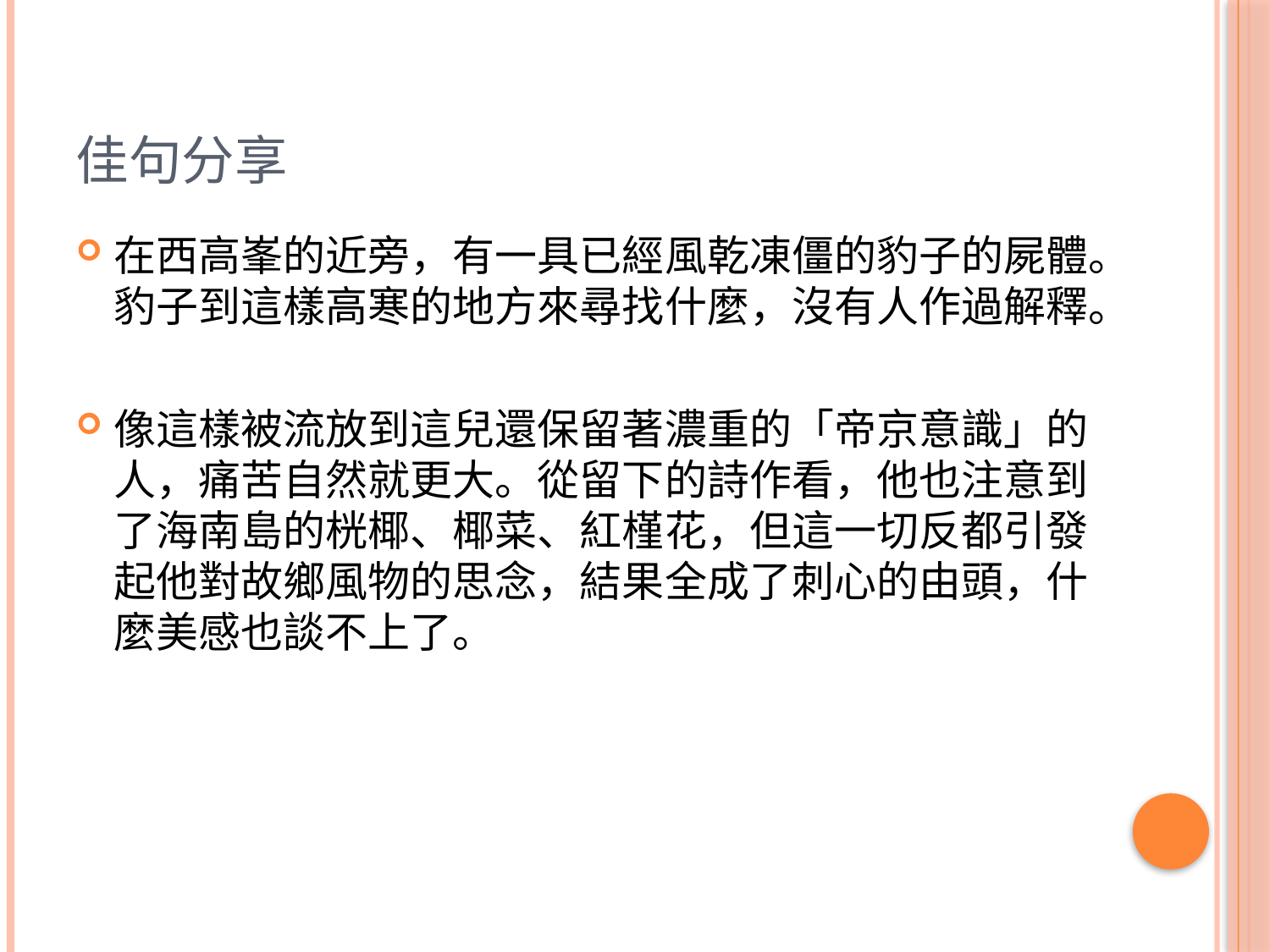

# 佳句分享
在西高峯的近旁，有一具已經風乾凍僵的豹子的屍體。豹子到這樣高寒的地方來尋找什麼，沒有人作過解釋。

像這樣被流放到這兒還保留著濃重的「帝京意識」的人，痛苦自然就更大。從留下的詩作看，他也注意到了海南島的桄椰、椰菜、紅槿花，但這一切反都引發起他對故鄉風物的思念，結果全成了刺心的由頭，什麼美感也談不上了。